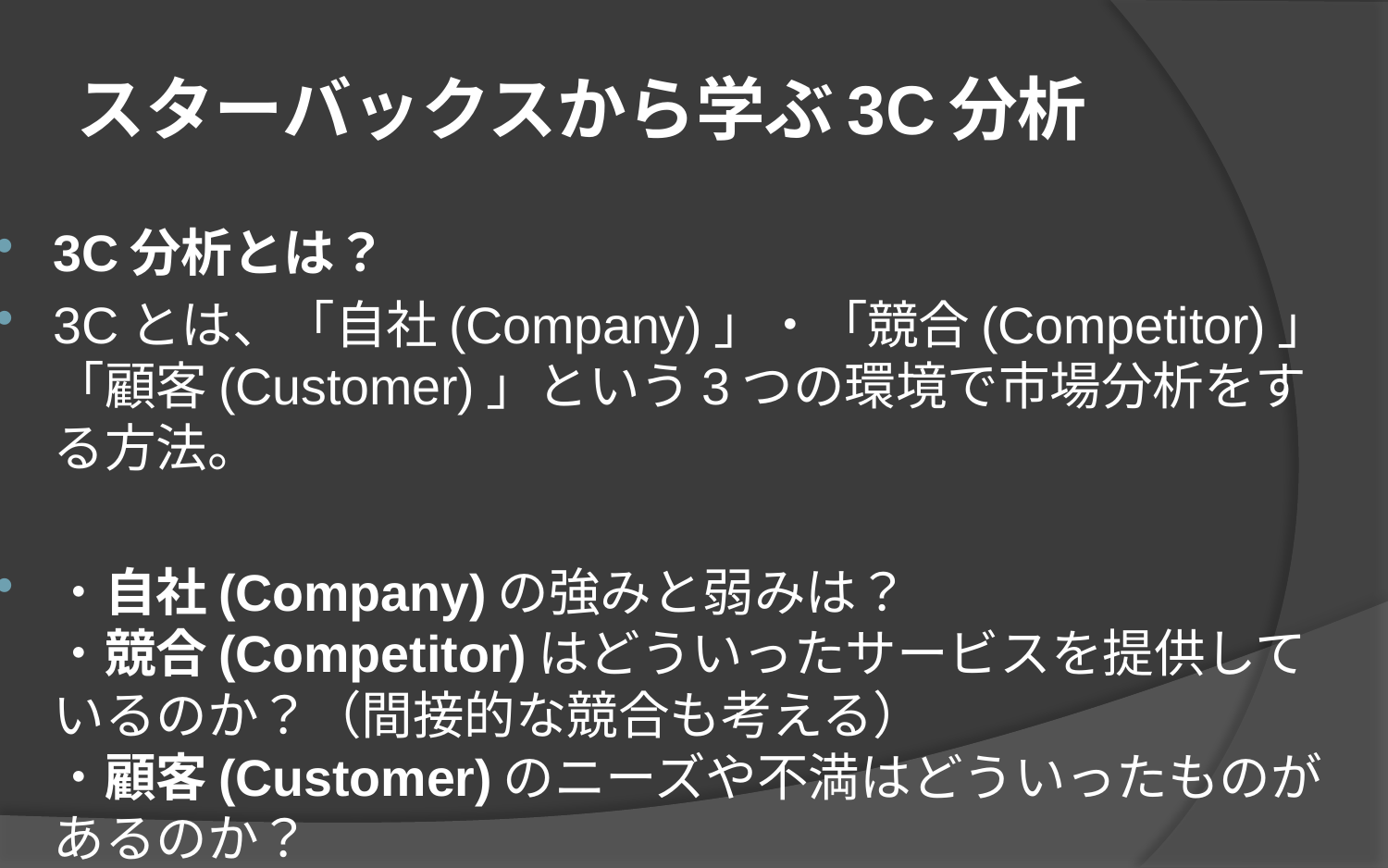

# スターバックスから学ぶ3C分析
3C分析とは？
3Cとは、「自社(Company)」・「競合(Competitor)」「顧客(Customer)」という3つの環境で市場分析をする方法。

・自社(Company)の強みと弱みは？
・競合(Competitor)はどういったサービスを提供しているのか？（間接的な競合も考える）
・顧客(Customer)のニーズや不満はどういったものがあるのか？